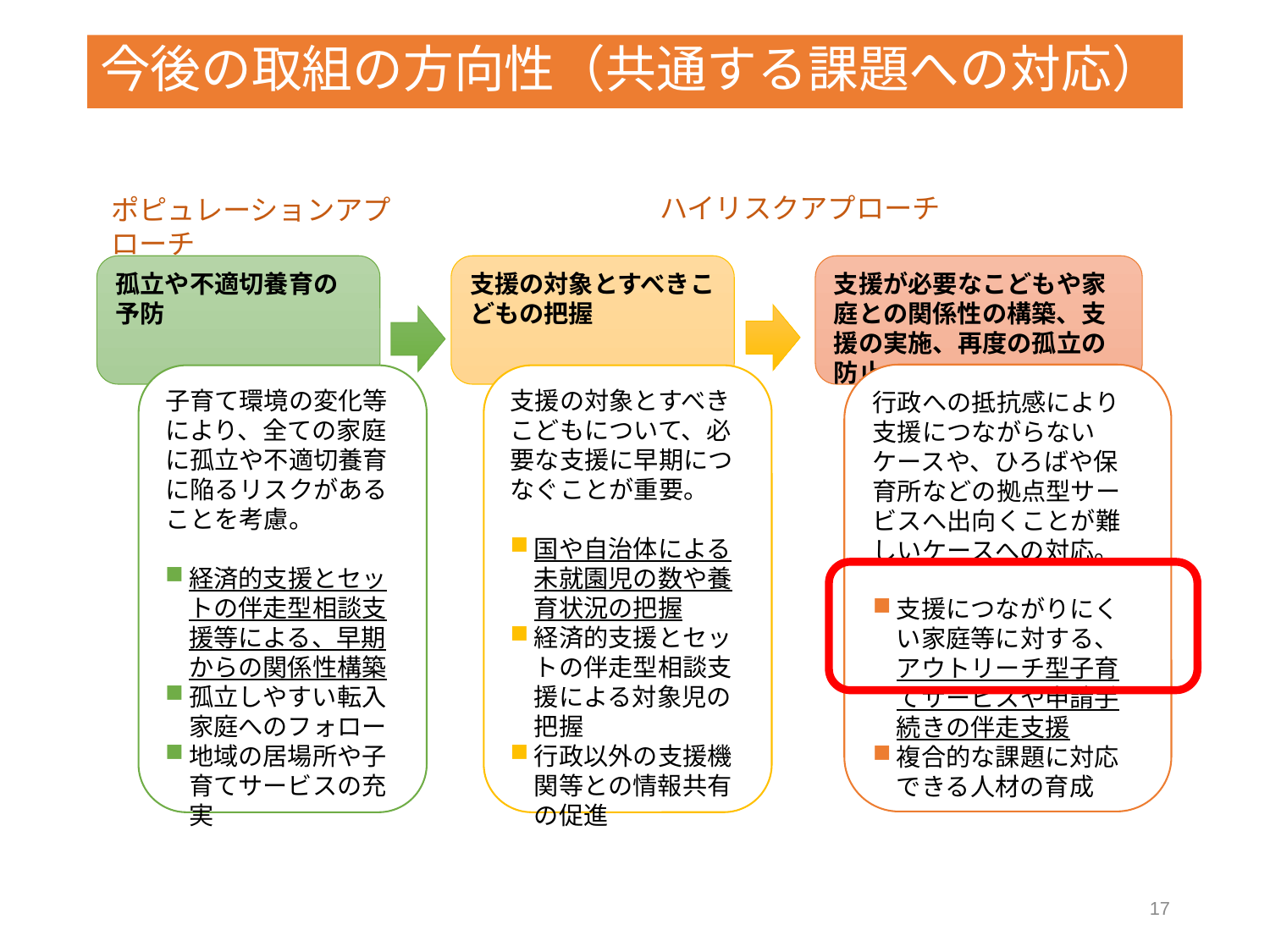

# 今後の取組の方向性（共通する課題への対応）
ハイリスクアプローチ
ポピュレーションアプローチ
孤立や不適切養育の予防
支援の対象とすべきこどもの把握
支援が必要なこどもや家庭との関係性の構築、支援の実施、再度の孤立の防止

行政への抵抗感により支援につながらないケースや、ひろばや保育所などの拠点型サービスへ出向くことが難しいケースへの対応。

支援につながりにくい家庭等に対する、アウトリーチ型子育てサービスや申請手続きの伴走支援
複合的な課題に対応できる人材の育成
支援の対象とすべきこどもについて、必要な支援に早期につなぐことが重要。

国や自治体による未就園児の数や養育状況の把握
経済的支援とセットの伴走型相談支援による対象児の把握
行政以外の支援機関等との情報共有の促進

子育て環境の変化等により、全ての家庭に孤立や不適切養育に陥るリスクがあることを考慮。

経済的支援とセットの伴走型相談支援等による、早期からの関係性構築
孤立しやすい転入家庭へのフォロー
地域の居場所や子育てサービスの充実

17